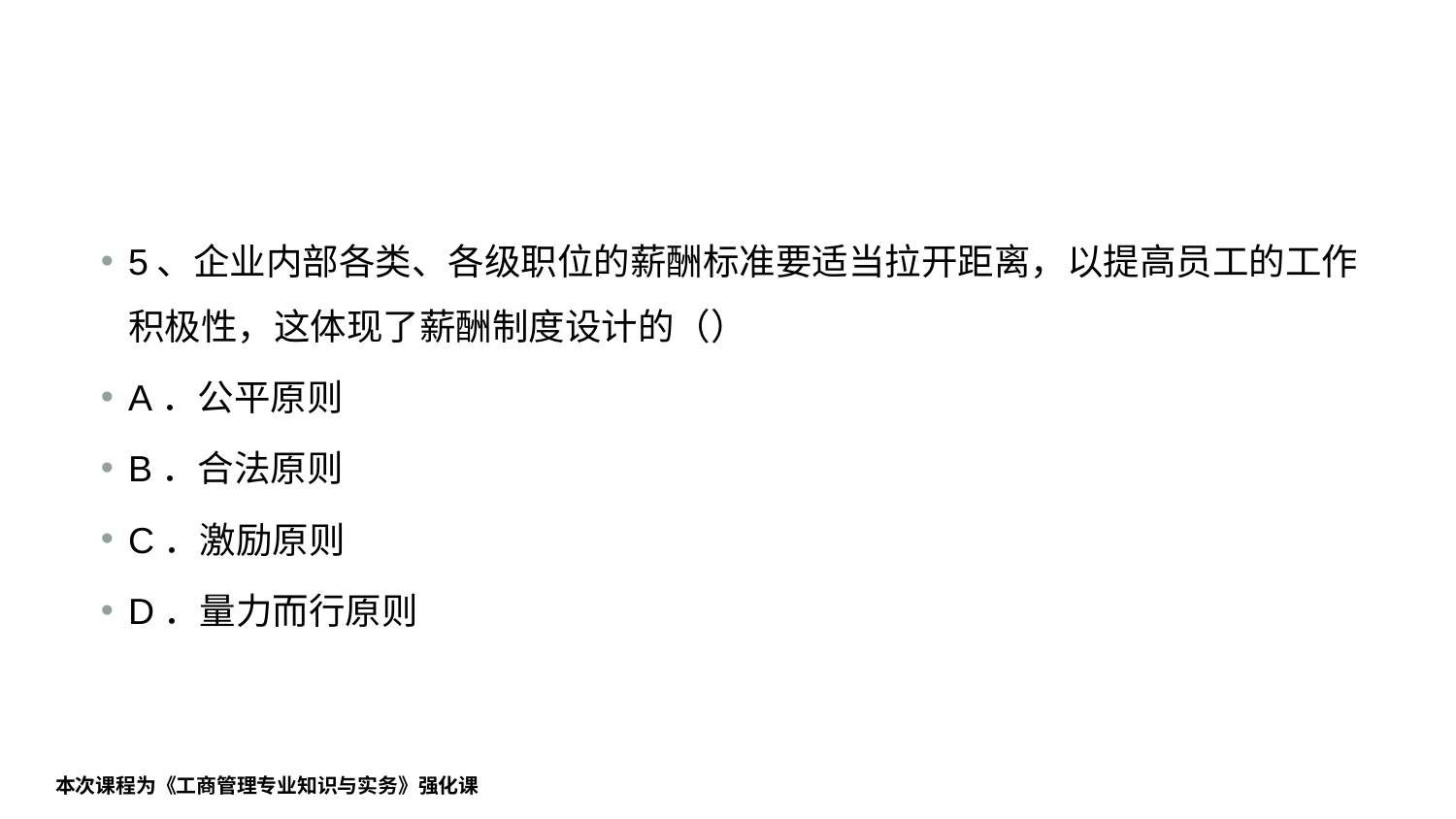

#
5、企业内部各类、各级职位的薪酬标准要适当拉开距离，以提高员工的工作积极性，这体现了薪酬制度设计的（）
A．公平原则
B．合法原则
C．激励原则
D．量力而行原则